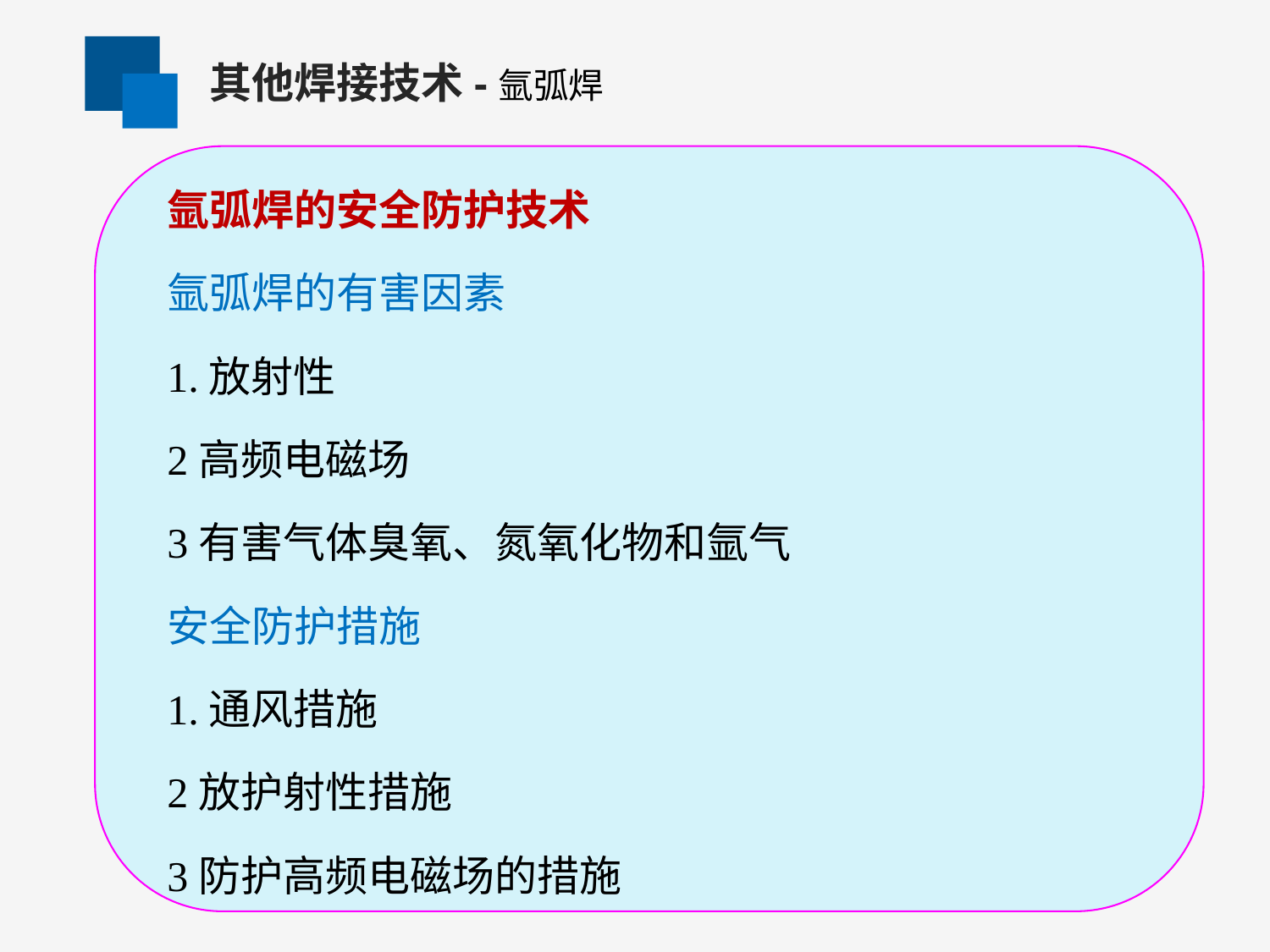

其他焊接技术-氩弧焊
氩弧焊的安全防护技术
氩弧焊的有害因素
1.放射性
2高频电磁场
3有害气体臭氧、氮氧化物和氩气
安全防护措施
1.通风措施
2放护射性措施
3防护高频电磁场的措施